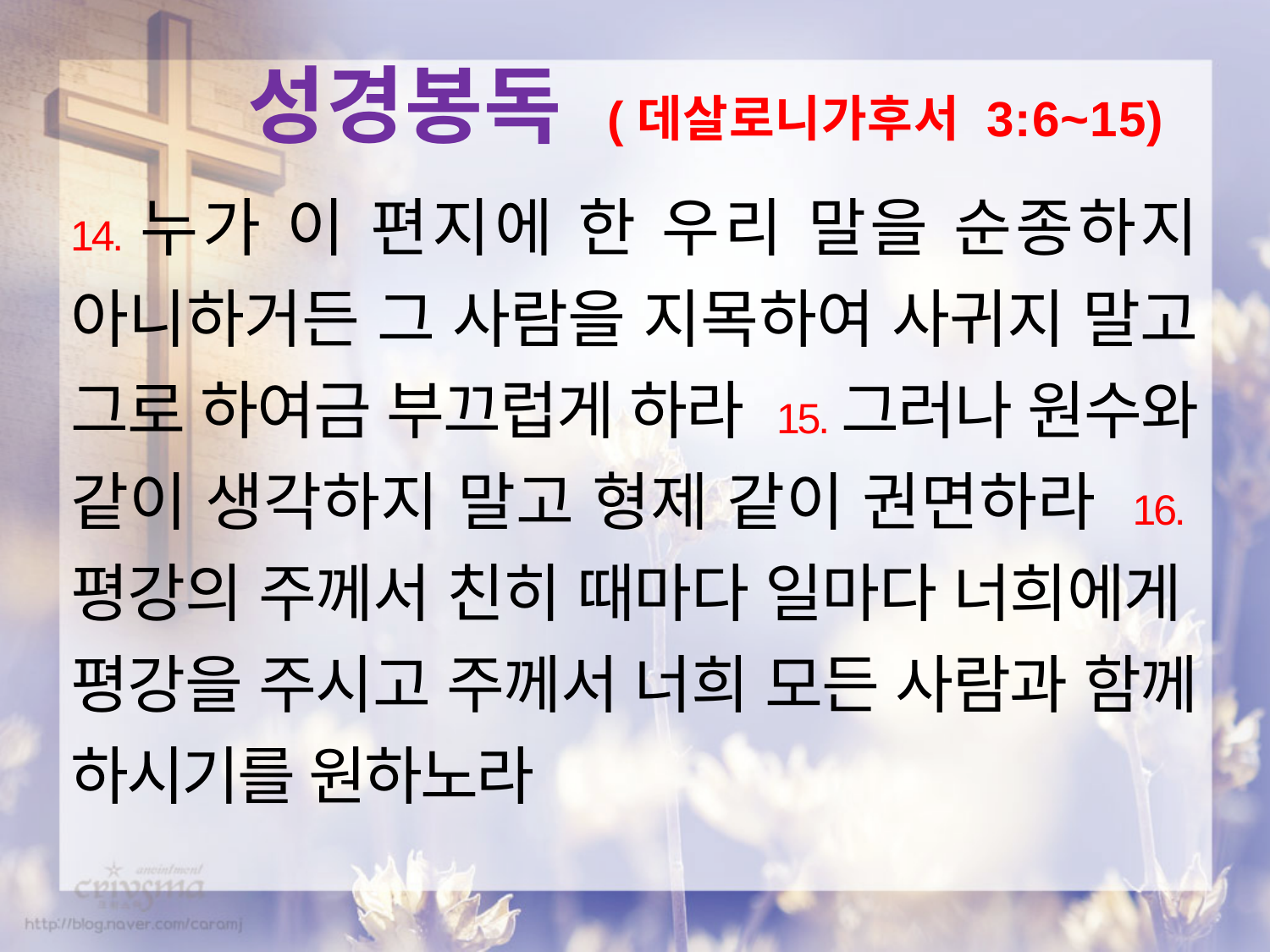

성경봉독 (데살로니가후서 3:6~15)
14.누가 이 편지에 한 우리 말을 순종하지 아니하거든 그 사람을 지목하여 사귀지 말고 그로 하여금 부끄럽게 하라 15.그러나 원수와 같이 생각하지 말고 형제 같이 권면하라 16.평강의 주께서 친히 때마다 일마다 너희에게 평강을 주시고 주께서 너희 모든 사람과 함께 하시기를 원하노라